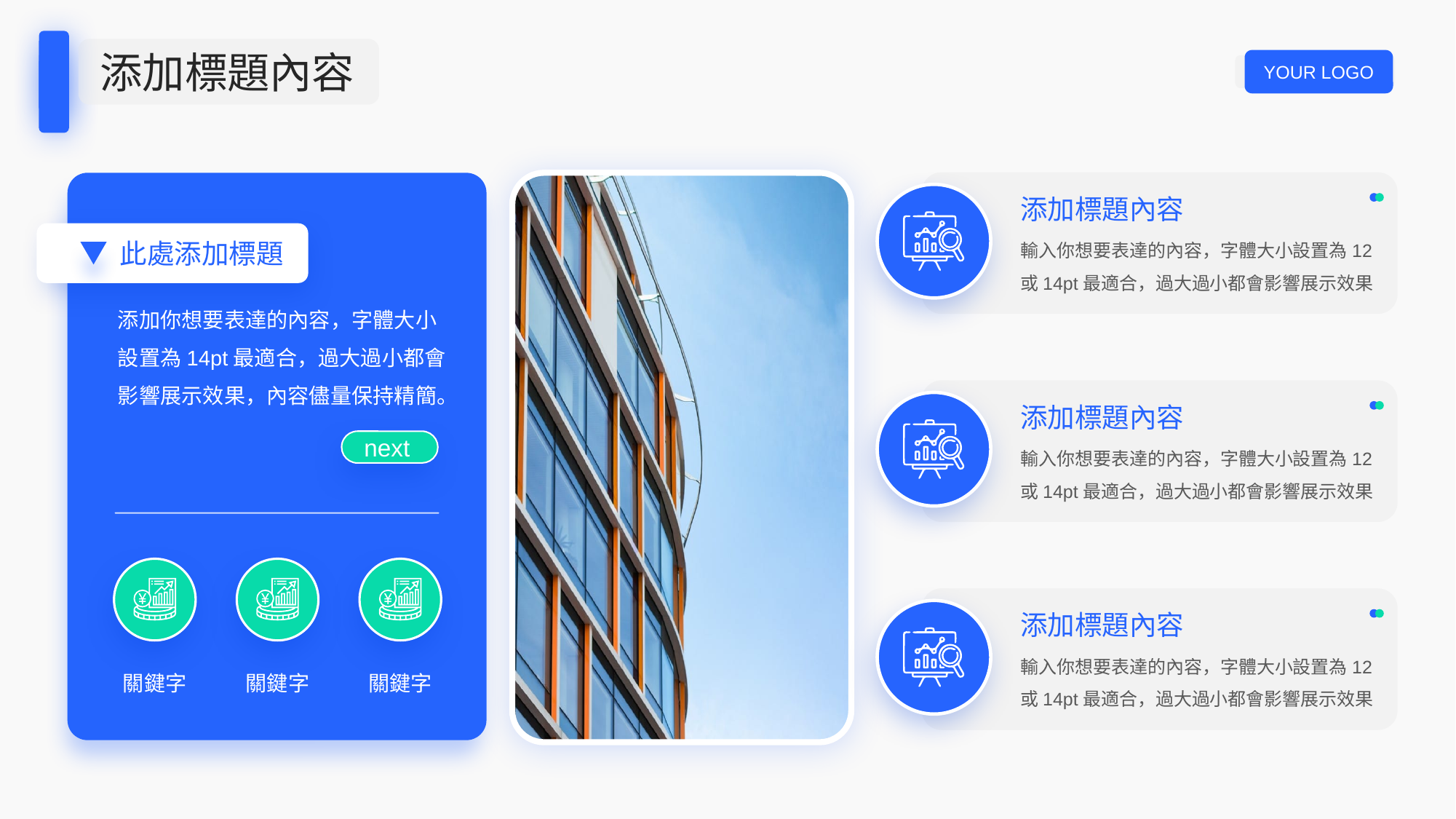

添加標題內容

YOUR LOGO

添加標題內容
輸入你想要表達的內容，字體大小設置為12或14pt最適合，過大過小都會影響展示效果

此處添加標題

添加你想要表達的內容，字體大小設置為14pt最適合，過大過小都會影響展示效果，內容儘量保持精簡。

添加標題內容
輸入你想要表達的內容，字體大小設置為12或14pt最適合，過大過小都會影響展示效果

next

添加標題內容
輸入你想要表達的內容，字體大小設置為12或14pt最適合，過大過小都會影響展示效果

關鍵字
關鍵字
關鍵字